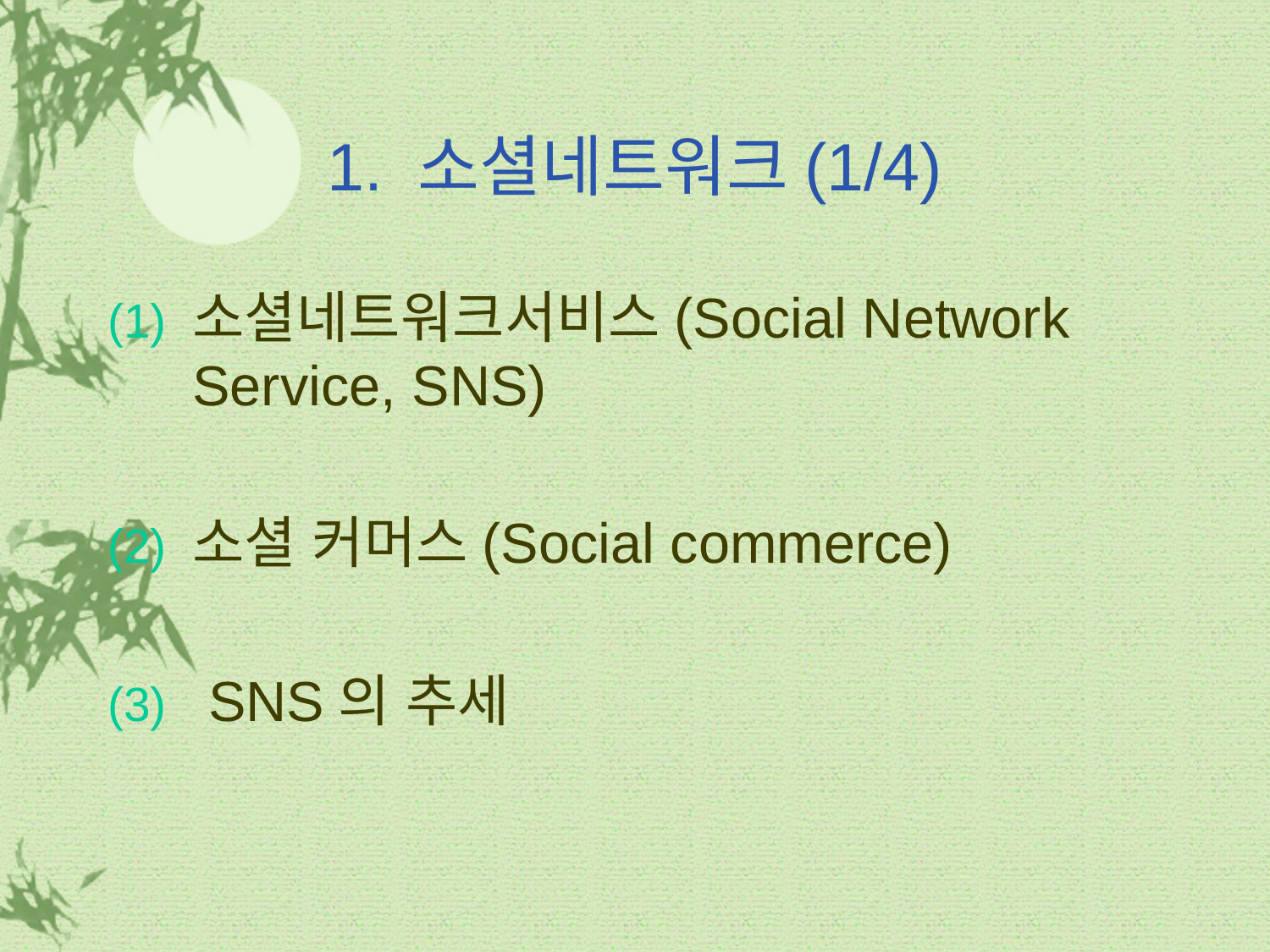

# 1. 소셜네트워크(1/4)
소셜네트워크서비스(Social Network Service, SNS)

소셜 커머스(Social commerce)

 SNS의 추세